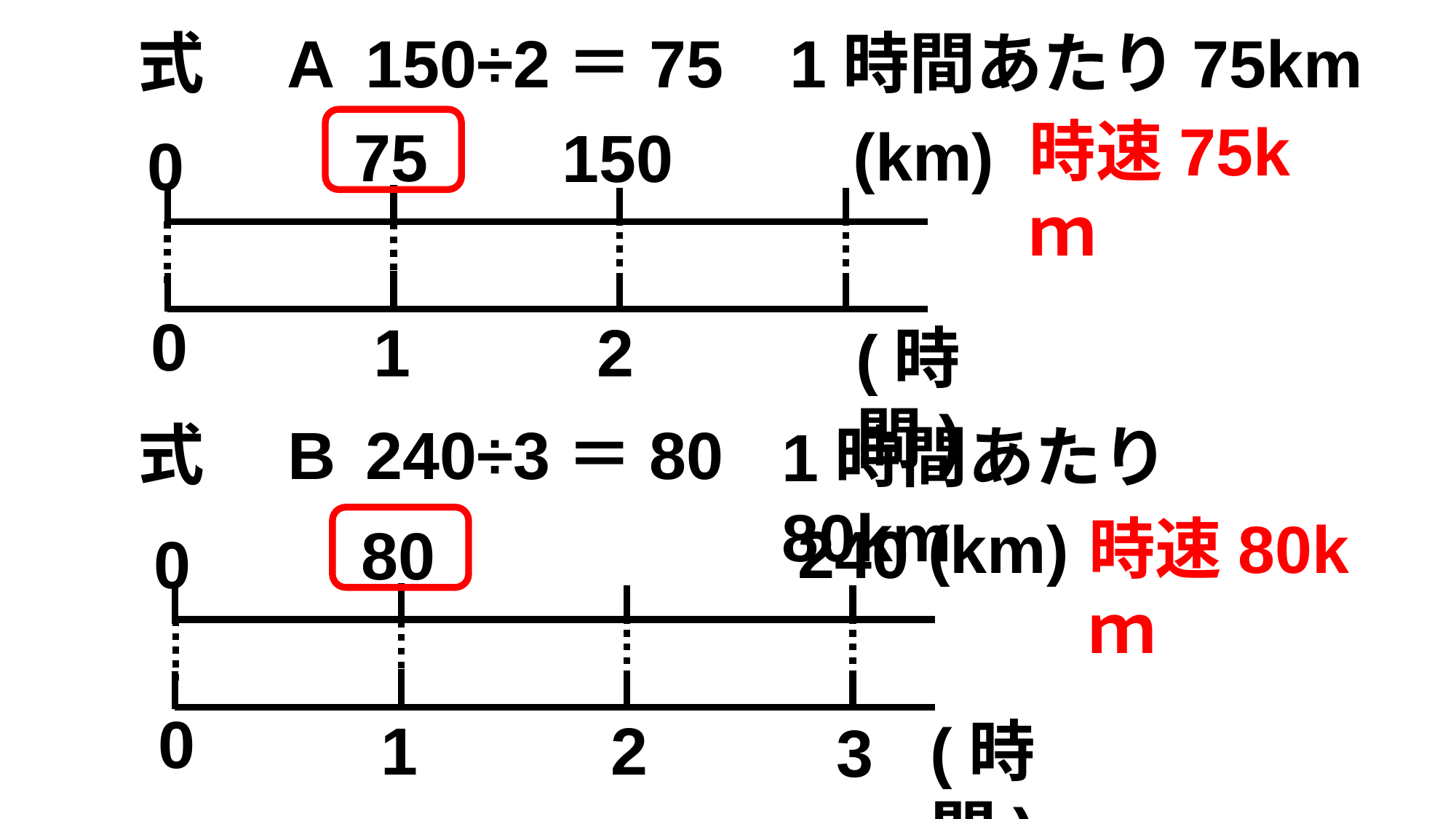

式　A
1時間あたり75km
150÷2＝75
時速75kｍ
(km)

75
150
0
0
2
1
(時間)
式　B
240÷3＝80
1時間あたり80km
時速80kｍ
(km)
240

80
0
0
1
2
(時間)
3